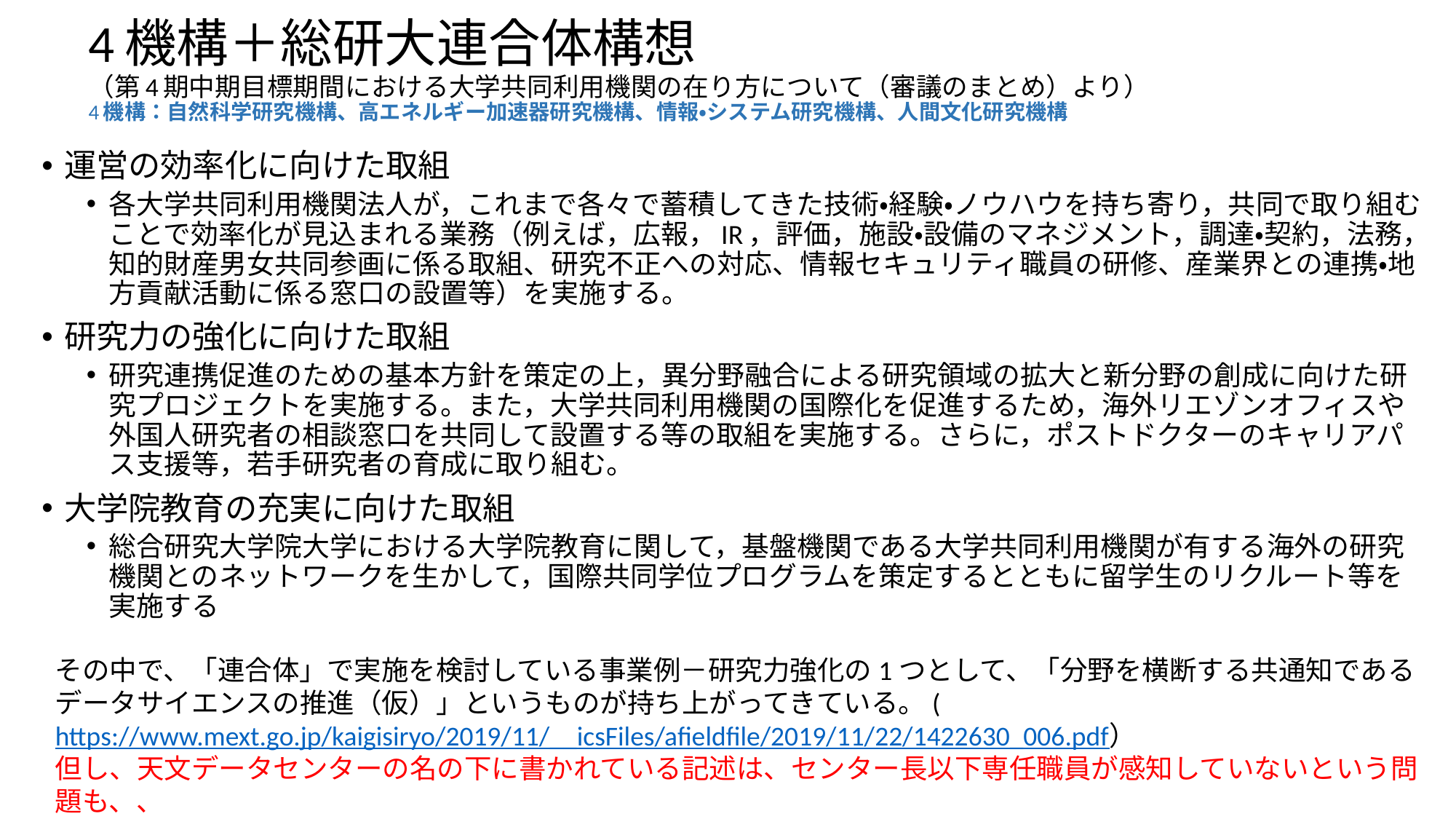

# 4機構＋総研大連合体構想 （第4期中期目標期間における大学共同利用機関の在り方について（審議のまとめ）より） 4機構：自然科学研究機構、高エネルギー加速器研究機構、情報・システム研究機構、人間文化研究機構
運営の効率化に向けた取組
各大学共同利用機関法人が，これまで各々で蓄積してきた技術・経験・ノウハウを持ち寄り，共同で取り組むことで効率化が見込まれる業務（例えば，広報，IR，評価，施設・設備のマネジメント，調達・契約，法務，知的財産男女共同参画に係る取組、研究不正への対応、情報セキュリティ職員の研修、産業界との連携・地方貢献活動に係る窓口の設置等）を実施する。
研究力の強化に向けた取組
研究連携促進のための基本方針を策定の上，異分野融合による研究領域の拡大と新分野の創成に向けた研究プロジェクトを実施する。また，大学共同利用機関の国際化を促進するため，海外リエゾンオフィスや外国人研究者の相談窓口を共同して設置する等の取組を実施する。さらに，ポストドクターのキャリアパス支援等，若手研究者の育成に取り組む。
大学院教育の充実に向けた取組
総合研究大学院大学における大学院教育に関して，基盤機関である大学共同利用機関が有する海外の研究機関とのネットワークを生かして，国際共同学位プログラムを策定するとともに留学生のリクルート等を実施する
その中で、「連合体」で実施を検討している事業例－研究力強化の1つとして、「分野を横断する共通知であるデータサイエンスの推進（仮）」というものが持ち上がってきている。(https://www.mext.go.jp/kaigisiryo/2019/11/__icsFiles/afieldfile/2019/11/22/1422630_006.pdf）
但し、天文データセンターの名の下に書かれている記述は、センター長以下専任職員が感知していないという問題も、、